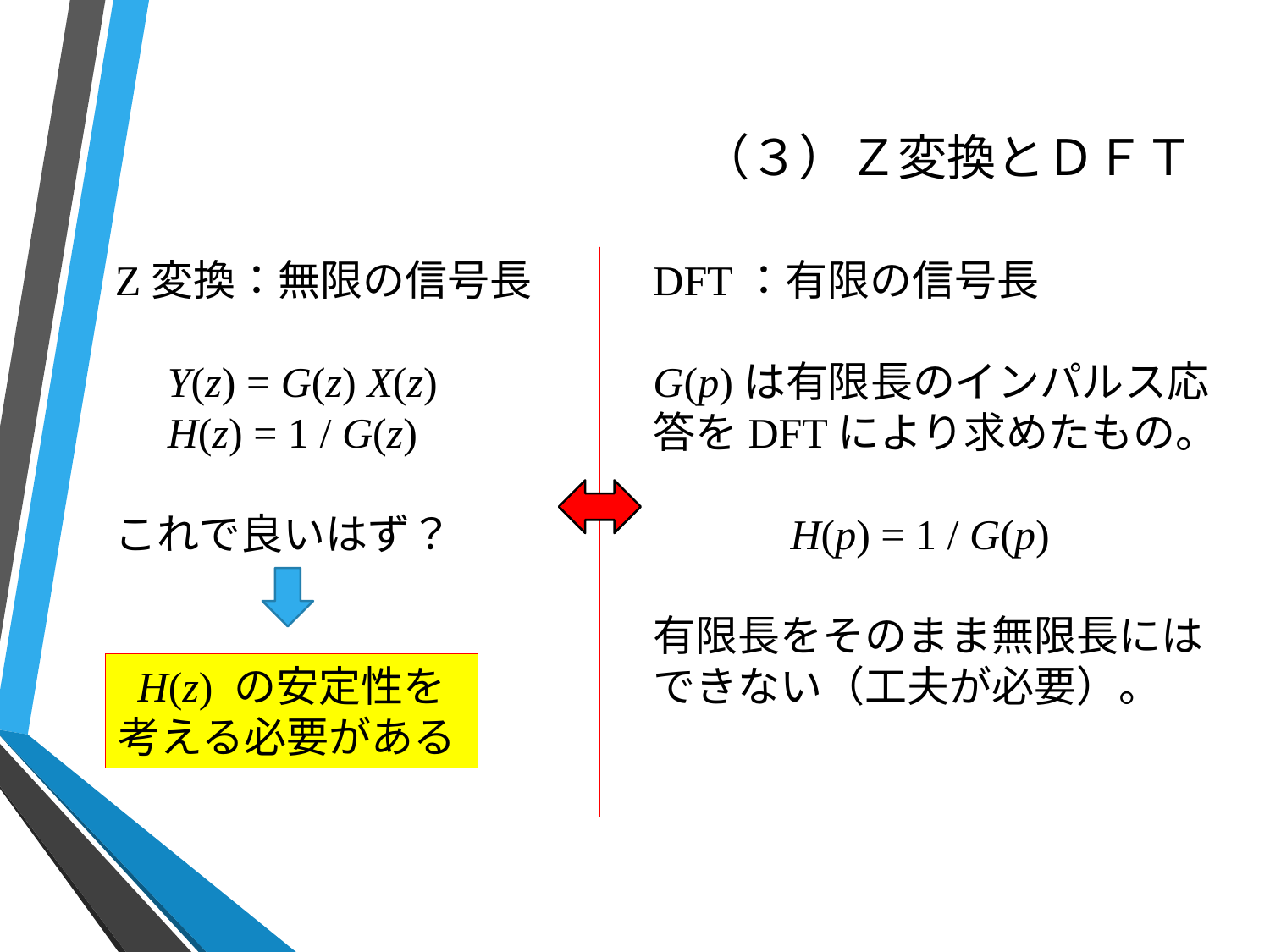

# （３）Ｚ変換とＤＦＴ
Z変換：無限の信号長

　Y(z) = G(z) X(z)
　H(z) = 1 / G(z)

これで良いはず？
DFT：有限の信号長

G(p)は有限長のインパルス応答をDFTにより求めたもの。

　　　H(p) = 1 / G(p)

有限長をそのまま無限長にはできない（工夫が必要）。

H(z) の安定性を
考える必要がある